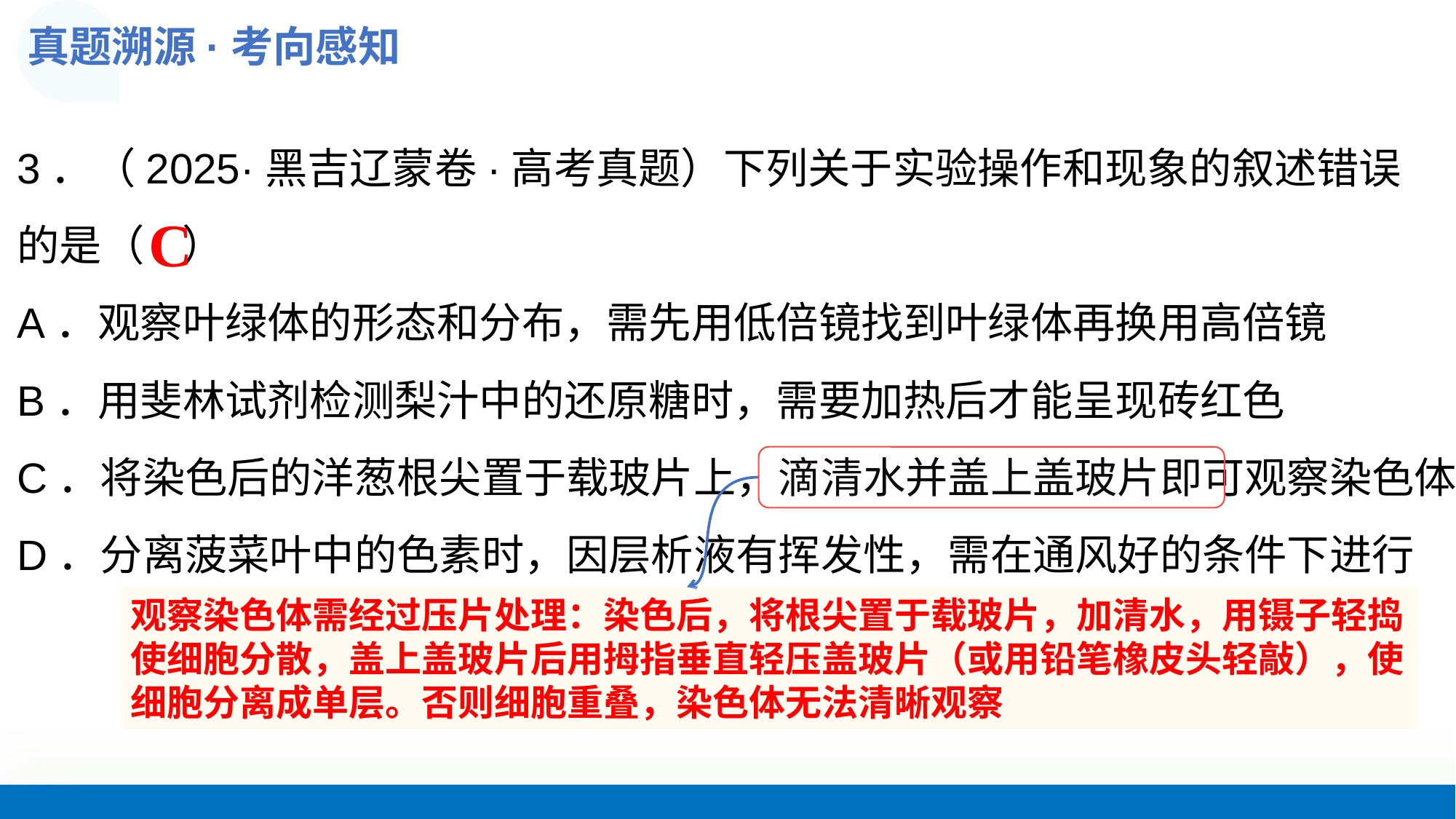

真题溯源·考向感知
3．（2025·黑吉辽蒙卷·高考真题）下列关于实验操作和现象的叙述错误
的是（    ）
A．观察叶绿体的形态和分布，需先用低倍镜找到叶绿体再换用高倍镜
B．用斐林试剂检测梨汁中的还原糖时，需要加热后才能呈现砖红色
C．将染色后的洋葱根尖置于载玻片上，滴清水并盖上盖玻片即可观察染色体
D．分离菠菜叶中的色素时，因层析液有挥发性，需在通风好的条件下进行
C

观察染色体需经过压片处理：染色后，将根尖置于载玻片，加清水，用镊子轻捣使细胞分散，盖上盖玻片后用拇指垂直轻压盖玻片（或用铅笔橡皮头轻敲），使细胞分离成单层。否则细胞重叠，染色体无法清晰观察